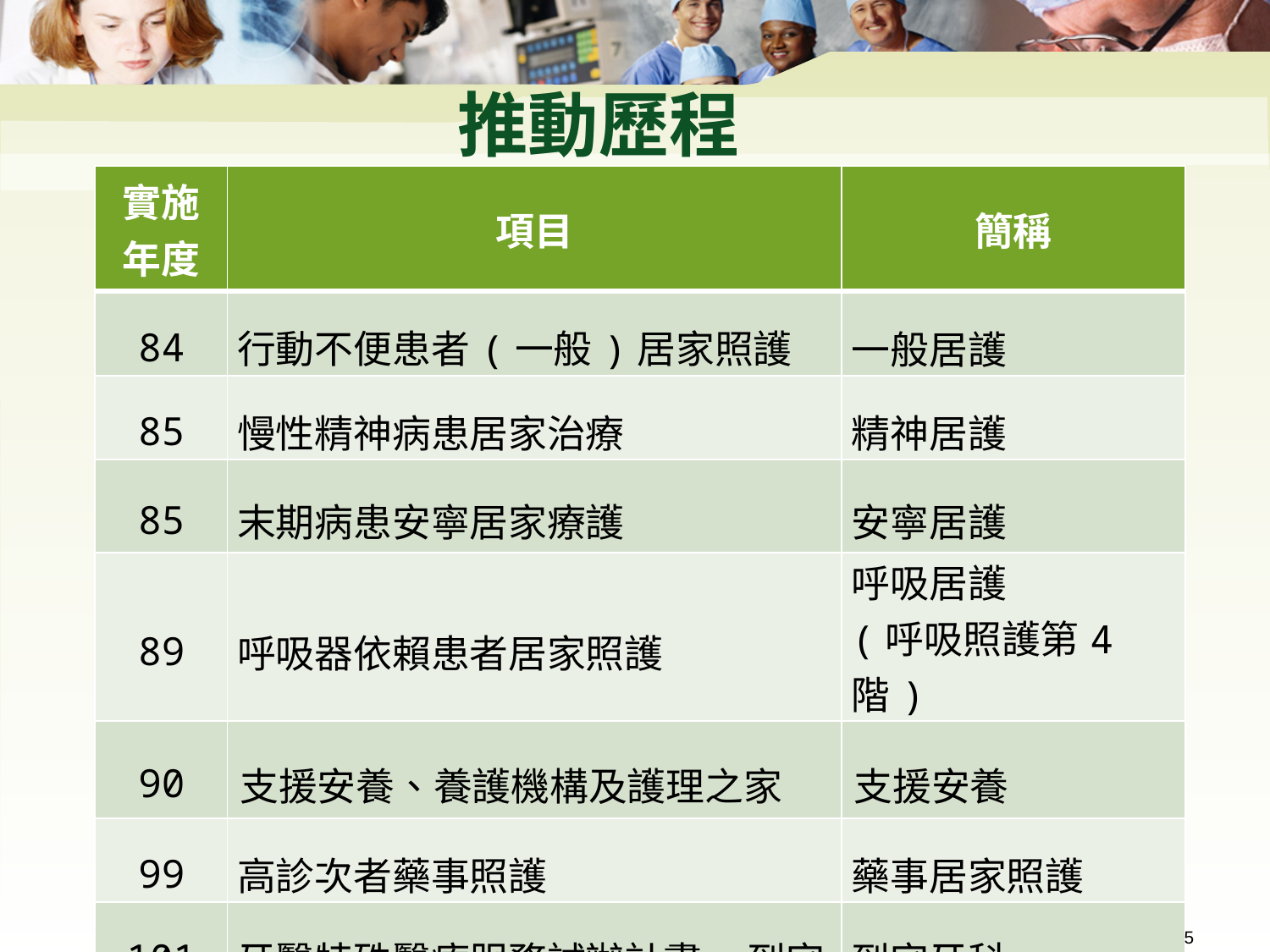

# 推動歷程
| 實施年度 | 項目 | 簡稱 |
| --- | --- | --- |
| 84 | 行動不便患者(一般)居家照護 | 一般居護 |
| 85 | 慢性精神病患居家治療 | 精神居護 |
| 85 | 末期病患安寧居家療護 | 安寧居護 |
| 89 | 呼吸器依賴患者居家照護 | 呼吸居護 (呼吸照護第4階) |
| 90 | 支援安養、養護機構及護理之家 | 支援安養 |
| 99 | 高診次者藥事照護 | 藥事居家照護 |
| 101 | 牙醫特殊醫療服務試辦計畫-到宅 | 到宅牙科 |
| 104 | 居家醫療照護試辦計畫 | 居家醫療訪視 |
5